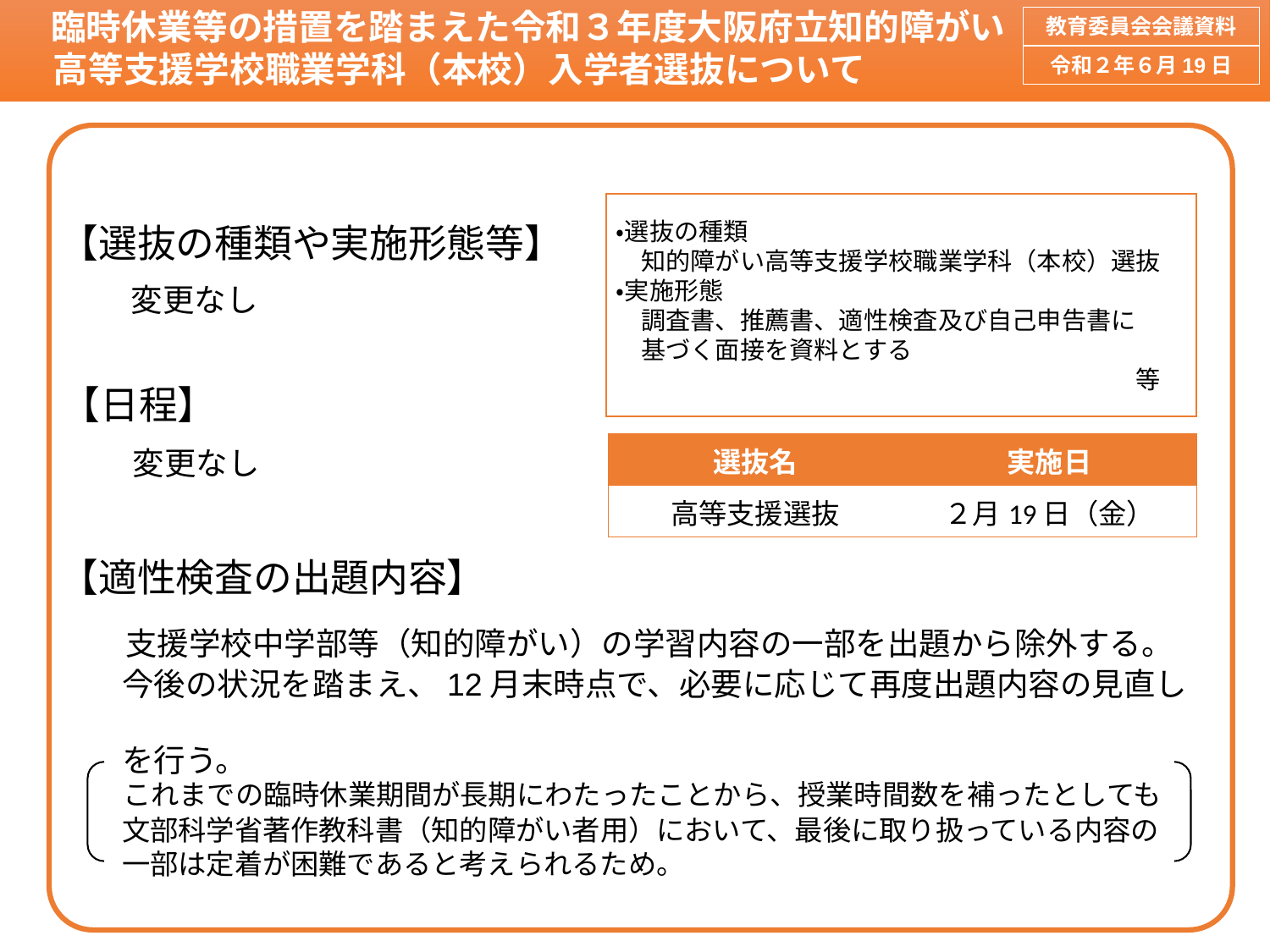

臨時休業等の措置を踏まえた令和３年度大阪府立知的障がい
    高等支援学校職業学科（本校）入学者選抜について
教育委員会会議資料
令和２年６月19日

・選抜の種類
　知的障がい高等支援学校職業学科（本校）選抜
・実施形態
　調査書、推薦書、適性検査及び自己申告書に
　基づく面接を資料とする
　　　　　　　　　　　　　　　　　　　　　等
【選抜の種類や実施形態等】
　変更なし
【日程】
　変更なし
| 選抜名 | 実施日 |
| --- | --- |
| 高等支援選抜 | ２月19日（金） |
【適性検査の出題内容】
　支援学校中学部等（知的障がい）の学習内容の一部を出題から除外する。
　 今後の状況を踏まえ、12月末時点で、必要に応じて再度出題内容の見直し
　 を行う。
　これまでの臨時休業期間が長期にわたったことから、授業時間数を補ったとしても
　 文部科学省著作教科書（知的障がい者用）において、最後に取り扱っている内容の
　 一部は定着が困難であると考えられるため。